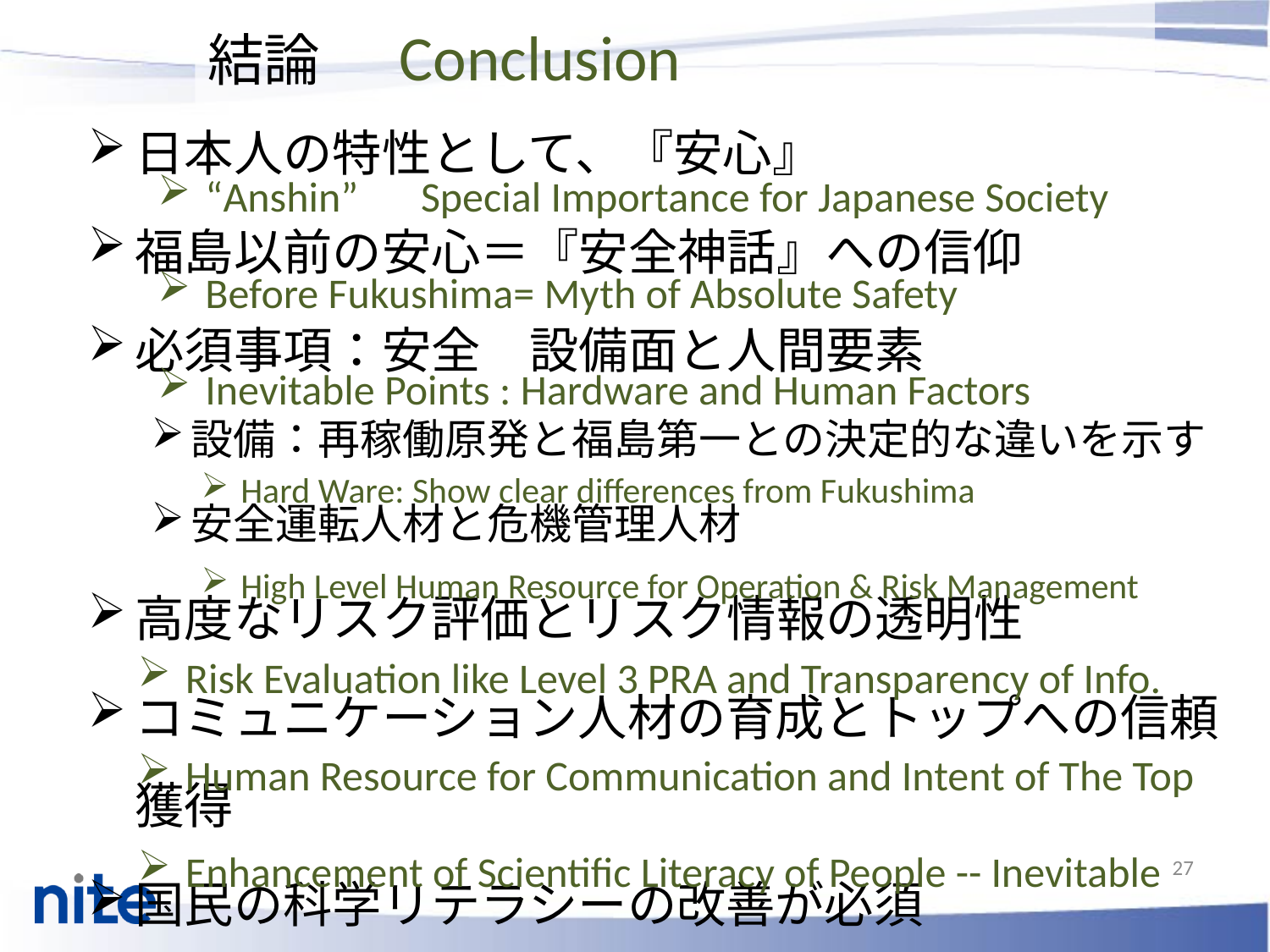

# 結論　Conclusion
日本人の特性として、『安心』
福島以前の安心＝『安全神話』への信仰
必須事項：安全　設備面と人間要素
設備：再稼働原発と福島第一との決定的な違いを示す
安全運転人材と危機管理人材
高度なリスク評価とリスク情報の透明性
コミュニケーション人材の育成とトップへの信頼獲得
国民の科学リテラシーの改善が必須

“Anshin”　Special Importance for Japanese Society
Before Fukushima= Myth of Absolute Safety
Inevitable Points : Hardware and Human Factors

Hard Ware: Show clear differences from Fukushima
High Level Human Resource for Operation & Risk Management
Risk Evaluation like Level 3 PRA and Transparency of Info.
Human Resource for Communication and Intent of The Top
Enhancement of Scientific Literacy of People -- Inevitable

27